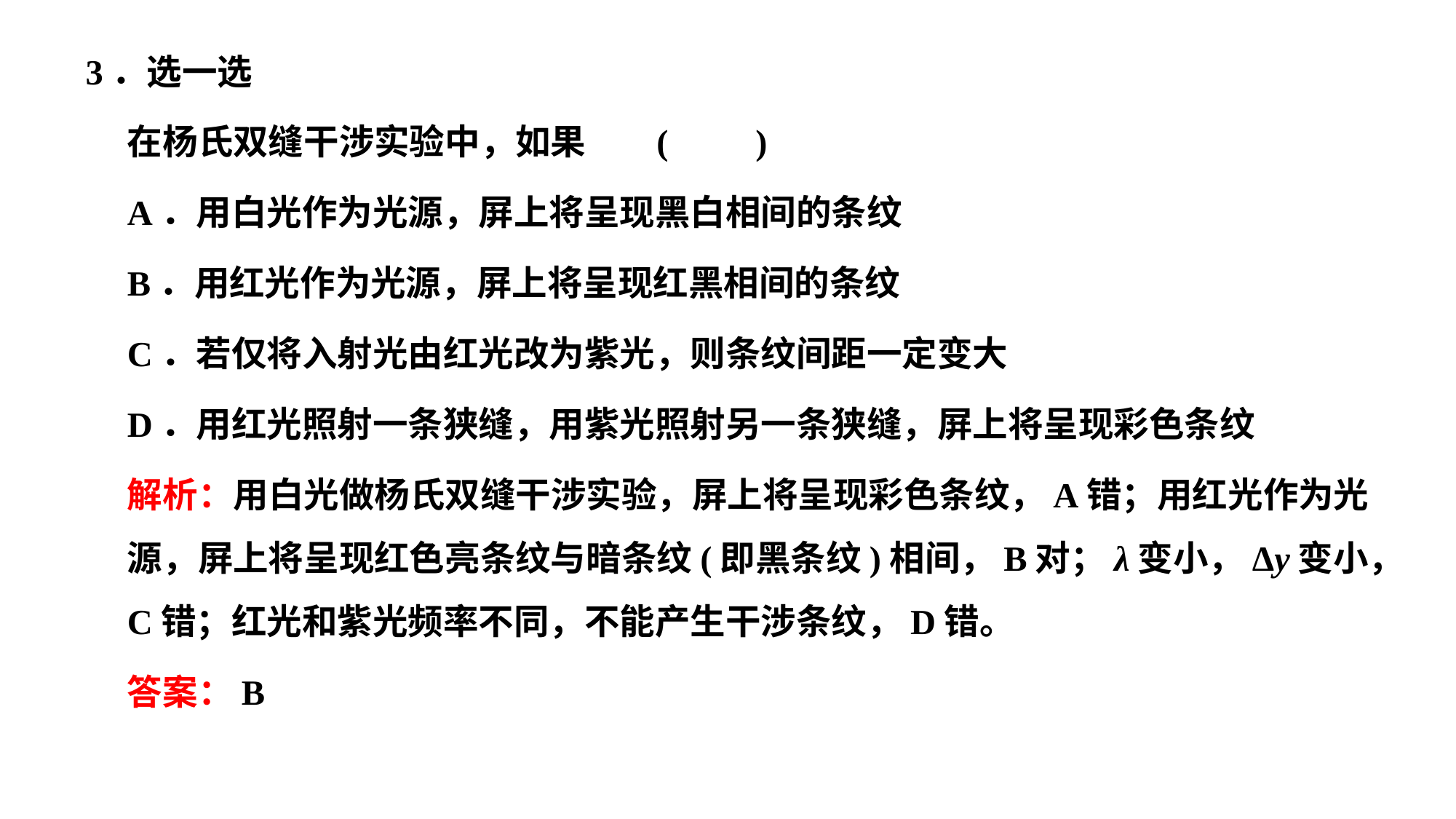

3．选一选
在杨氏双缝干涉实验中，如果							(　　)
A．用白光作为光源，屏上将呈现黑白相间的条纹
B．用红光作为光源，屏上将呈现红黑相间的条纹
C．若仅将入射光由红光改为紫光，则条纹间距一定变大
D．用红光照射一条狭缝，用紫光照射另一条狭缝，屏上将呈现彩色条纹
解析：用白光做杨氏双缝干涉实验，屏上将呈现彩色条纹，A错；用红光作为光源，屏上将呈现红色亮条纹与暗条纹(即黑条纹)相间，B对；λ变小，Δy变小，C错；红光和紫光频率不同，不能产生干涉条纹，D错。
答案：B